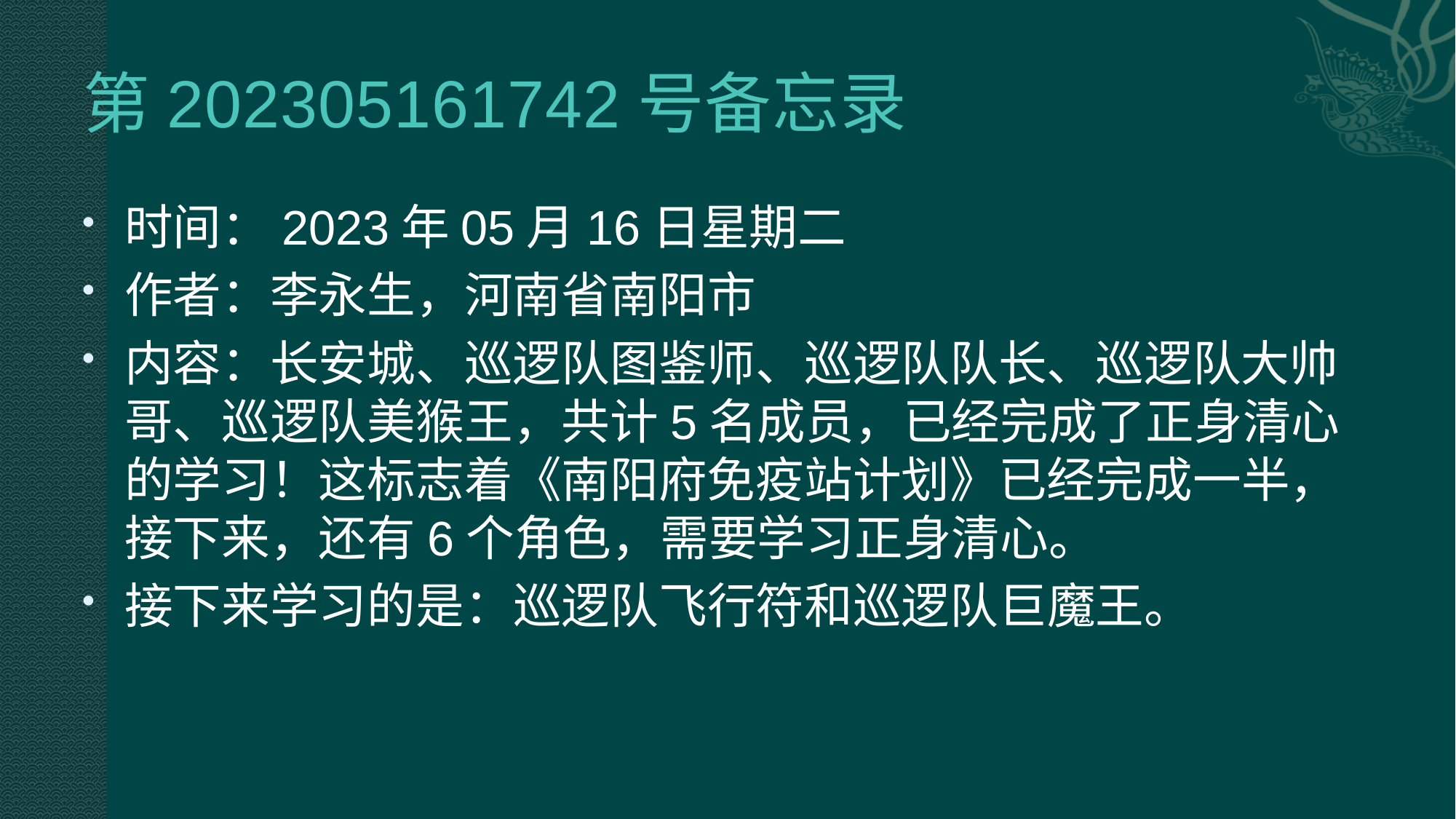

# 第202305161742号备忘录
时间：2023年05月16日星期二
作者：李永生，河南省南阳市
内容：长安城、巡逻队图鉴师、巡逻队队长、巡逻队大帅哥、巡逻队美猴王，共计5名成员，已经完成了正身清心的学习！这标志着《南阳府免疫站计划》已经完成一半，接下来，还有6个角色，需要学习正身清心。
接下来学习的是：巡逻队飞行符和巡逻队巨魔王。